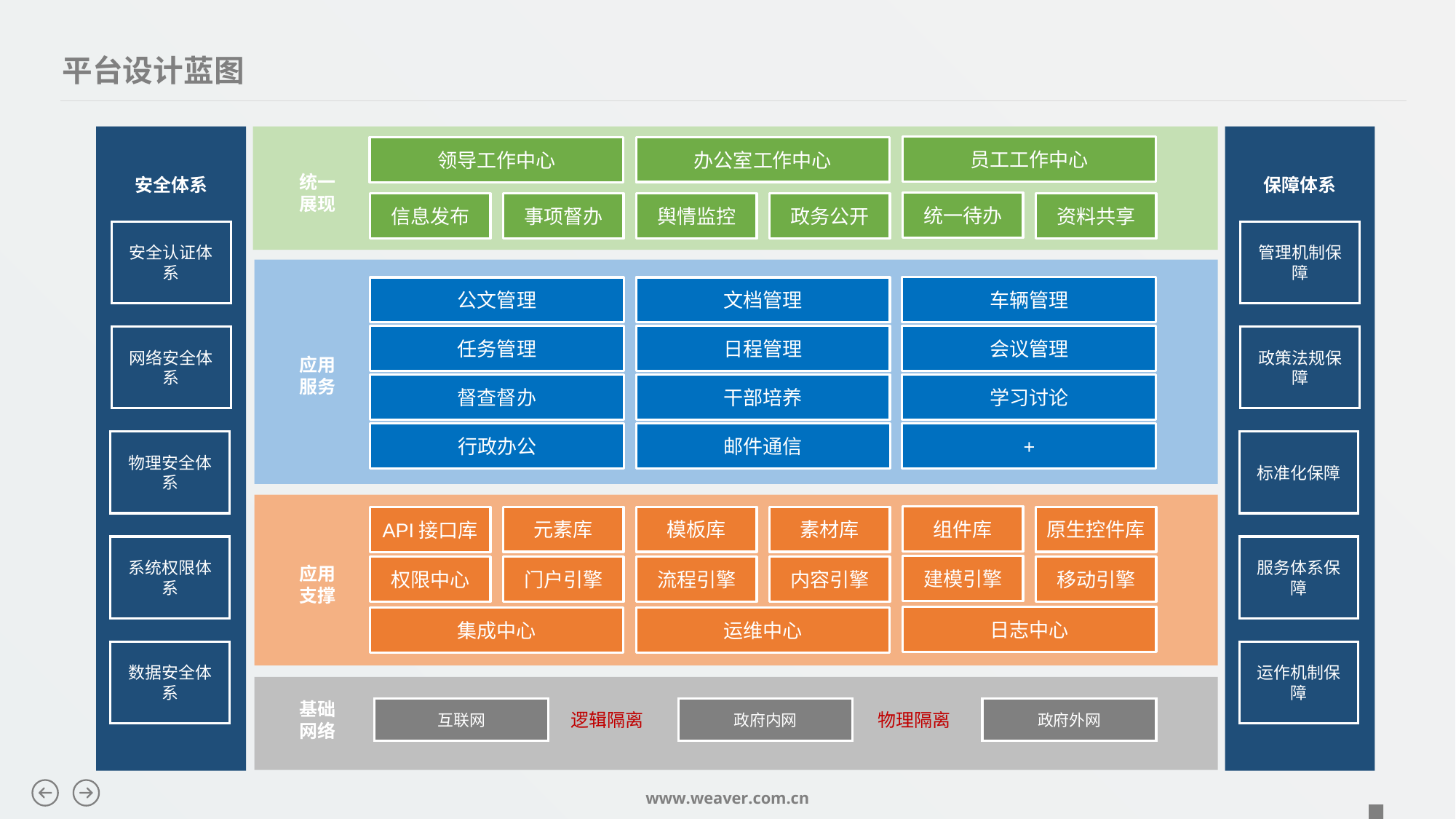

平台设计蓝图

安全体系
安全认证体系
网络安全体系
物理安全体系
系统权限体系
数据安全体系

保障体系
管理机制保障
政策法规保障
标准化保障
服务体系保障
运作机制保障
员工工作中心
办公室工作中心
领导工作中心
统一
展现
统一待办
信息发布
事项督办
舆情监控
政务公开
资料共享

车辆管理
公文管理
文档管理
会议管理
任务管理
日程管理
学习讨论
督查督办
干部培养
+
行政办公
邮件通信
应用
服务

组件库
元素库
模板库
素材库
原生控件库
API接口库
建模引擎
权限中心
门户引擎
流程引擎
内容引擎
移动引擎
日志中心
运维中心
集成中心
应用
支撑

逻辑隔离
物理隔离
基础
网络
互联网
政府内网
政府外网